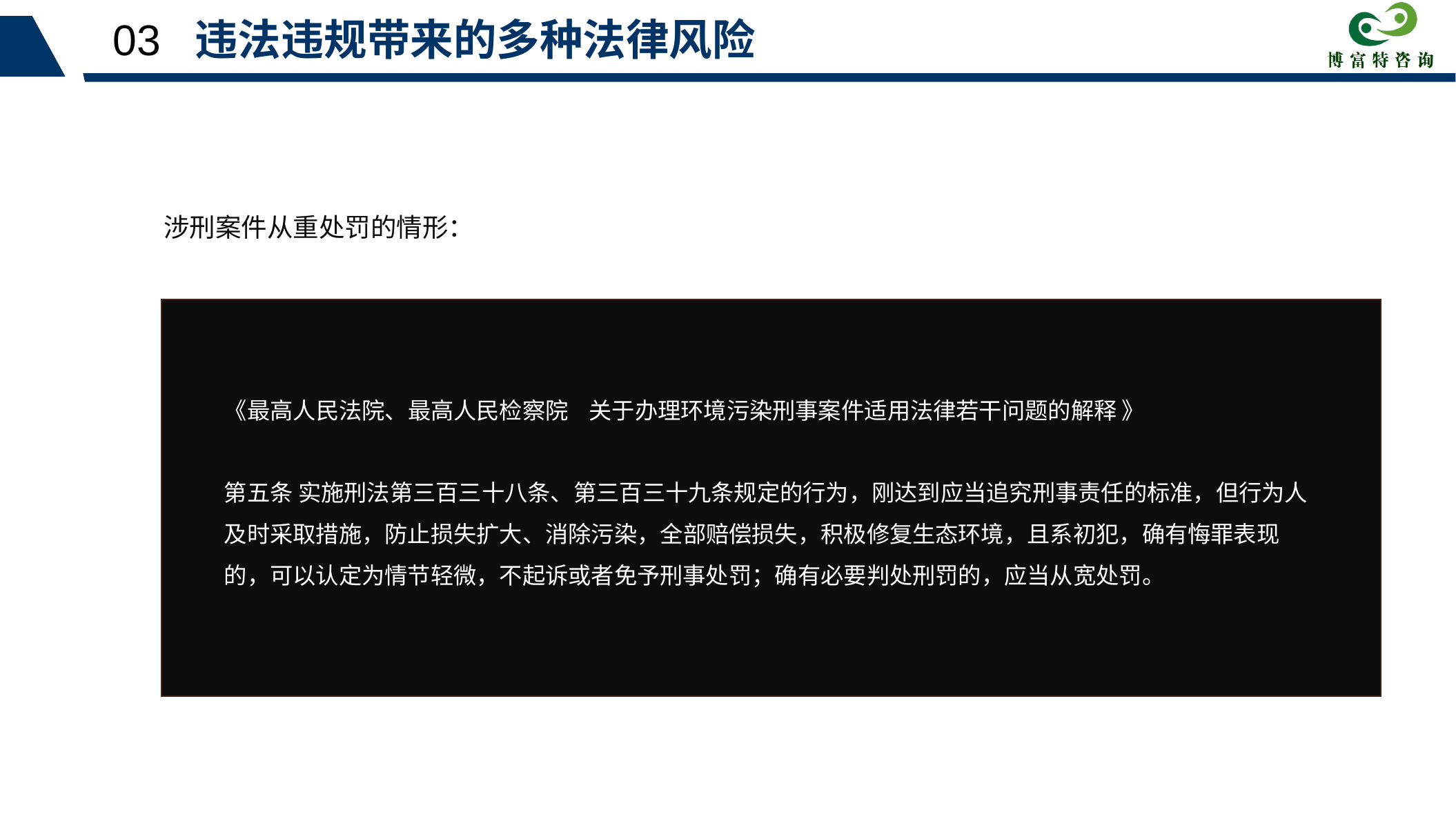

03  违法违规带来的多种法律风险

涉刑案件从重处罚的情形：

《最高人民法院、最高人民检察院    关于办理环境污染刑事案件适用法律若干问题的解释 》

第五条 实施刑法第三百三十八条、第三百三十九条规定的行为，刚达到应当追究刑事责任的标准，但行为人及时采取措施，防止损失扩大、消除污染，全部赔偿损失，积极修复生态环境，且系初犯，确有悔罪表现的，可以认定为情节轻微，不起诉或者免予刑事处罚；确有必要判处刑罚的，应当从宽处罚。